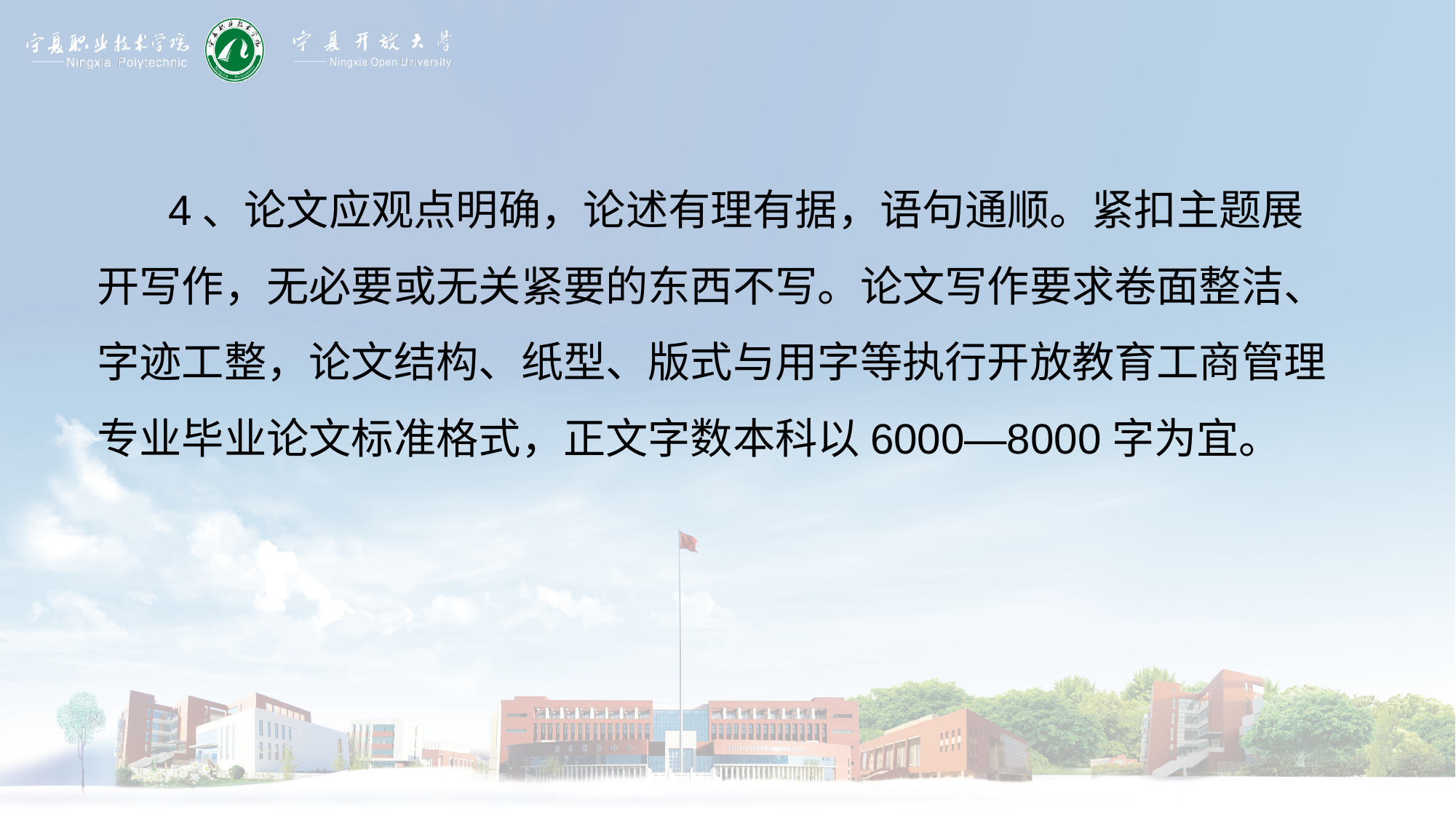

4、论文应观点明确，论述有理有据，语句通顺。紧扣主题展开写作，无必要或无关紧要的东西不写。论文写作要求卷面整洁、字迹工整，论文结构、纸型、版式与用字等执行开放教育工商管理专业毕业论文标准格式，正文字数本科以6000—8000字为宜。